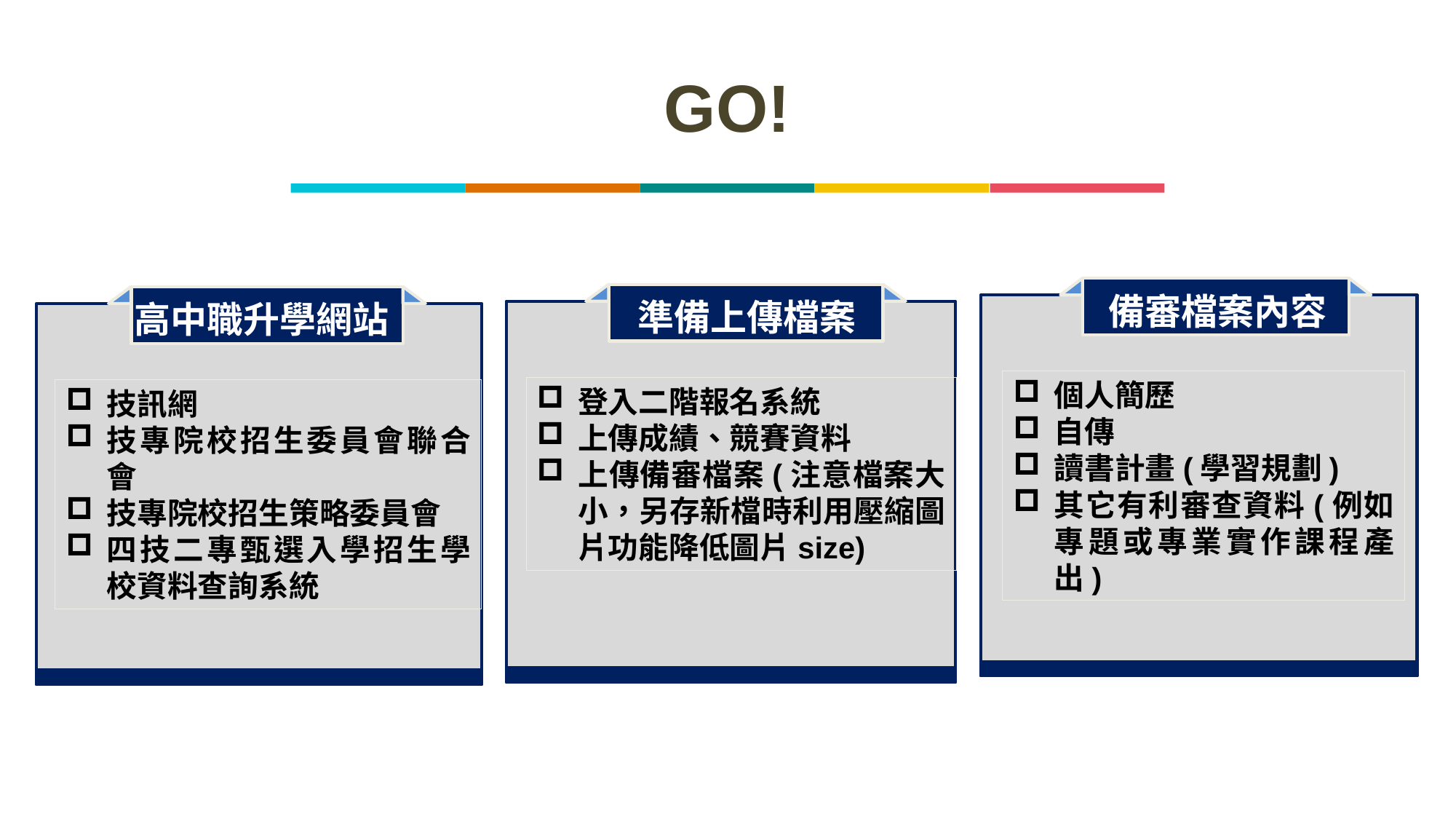

Go!

備審檔案內容
準備上傳檔案

高中職升學網站

個人簡歷
自傳
讀書計畫(學習規劃)
其它有利審查資料(例如專題或專業實作課程產出)
登入二階報名系統
上傳成績、競賽資料
上傳備審檔案(注意檔案大小，另存新檔時利用壓縮圖片功能降低圖片size)
技訊網
技專院校招生委員會聯合會
技專院校招生策略委員會
四技二專甄選入學招生學校資料查詢系統